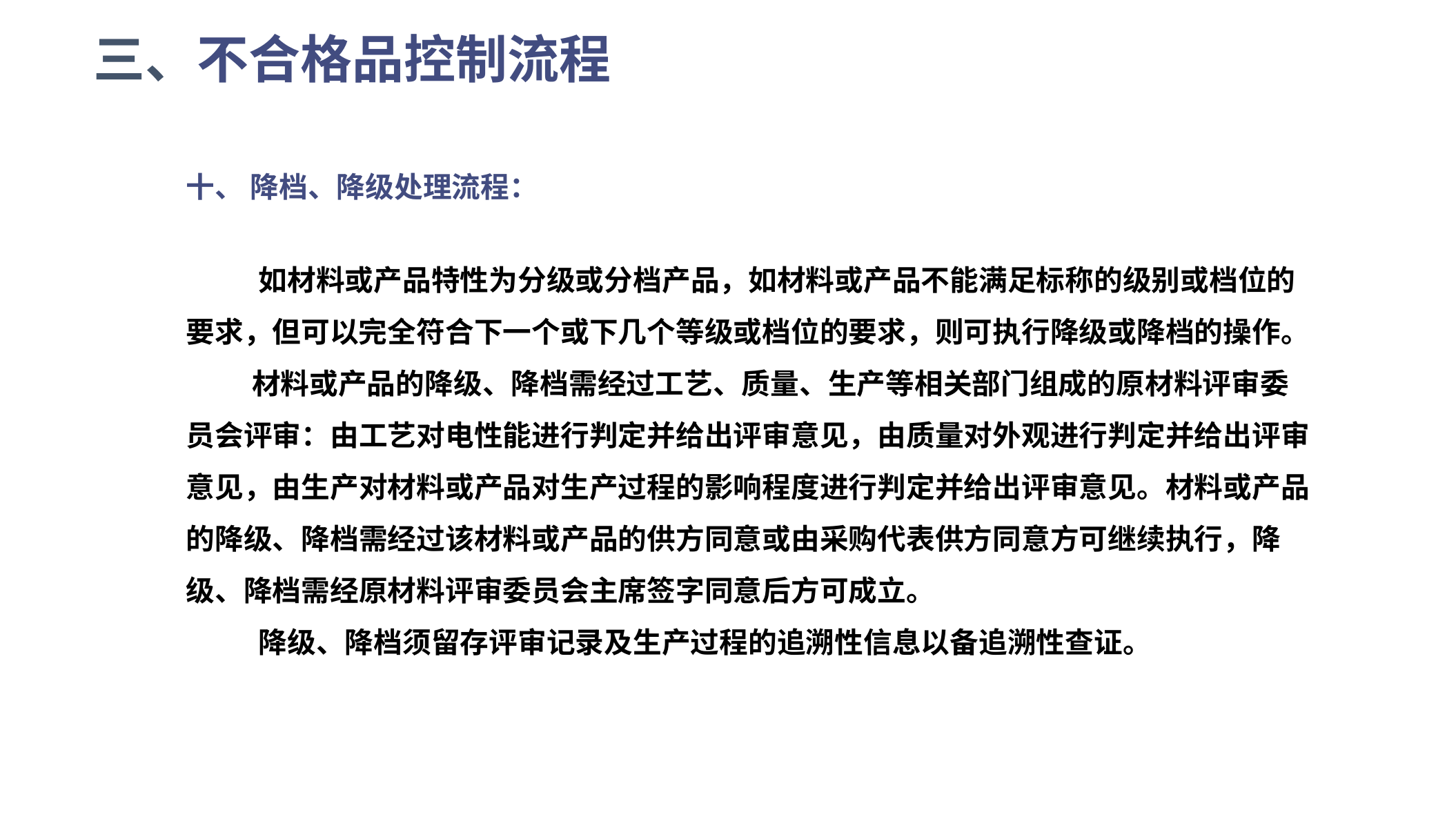

三、不合格品控制流程
十、 降档、降级处理流程：

          如材料或产品特性为分级或分档产品，如材料或产品不能满足标称的级别或档位的要求，但可以完全符合下一个或下几个等级或档位的要求，则可执行降级或降档的操作。
         材料或产品的降级、降档需经过工艺、质量、生产等相关部门组成的原材料评审委员会评审：由工艺对电性能进行判定并给出评审意见，由质量对外观进行判定并给出评审意见，由生产对材料或产品对生产过程的影响程度进行判定并给出评审意见。材料或产品的降级、降档需经过该材料或产品的供方同意或由采购代表供方同意方可继续执行，降级、降档需经原材料评审委员会主席签字同意后方可成立。
          降级、降档须留存评审记录及生产过程的追溯性信息以备追溯性查证。